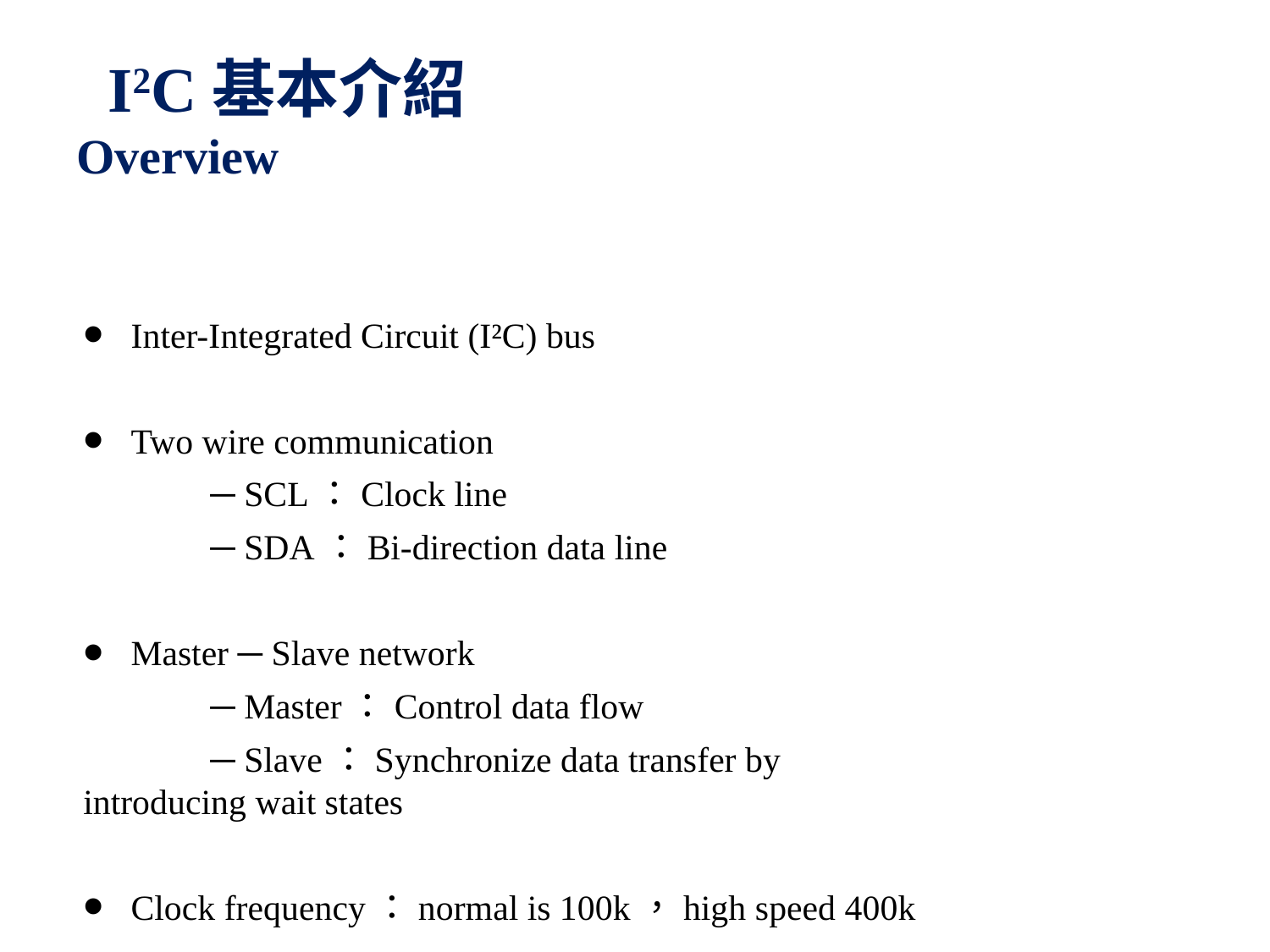

# I2C基本介紹 Overview
Inter-Integrated Circuit (I²C) bus

Two wire communication
	─ SCL：Clock line
	─ SDA：Bi-direction data line

Master ─ Slave network
	─ Master：Control data flow
	─ Slave：Synchronize data transfer by introducing wait states

Clock frequency：normal is 100k，high speed 400k